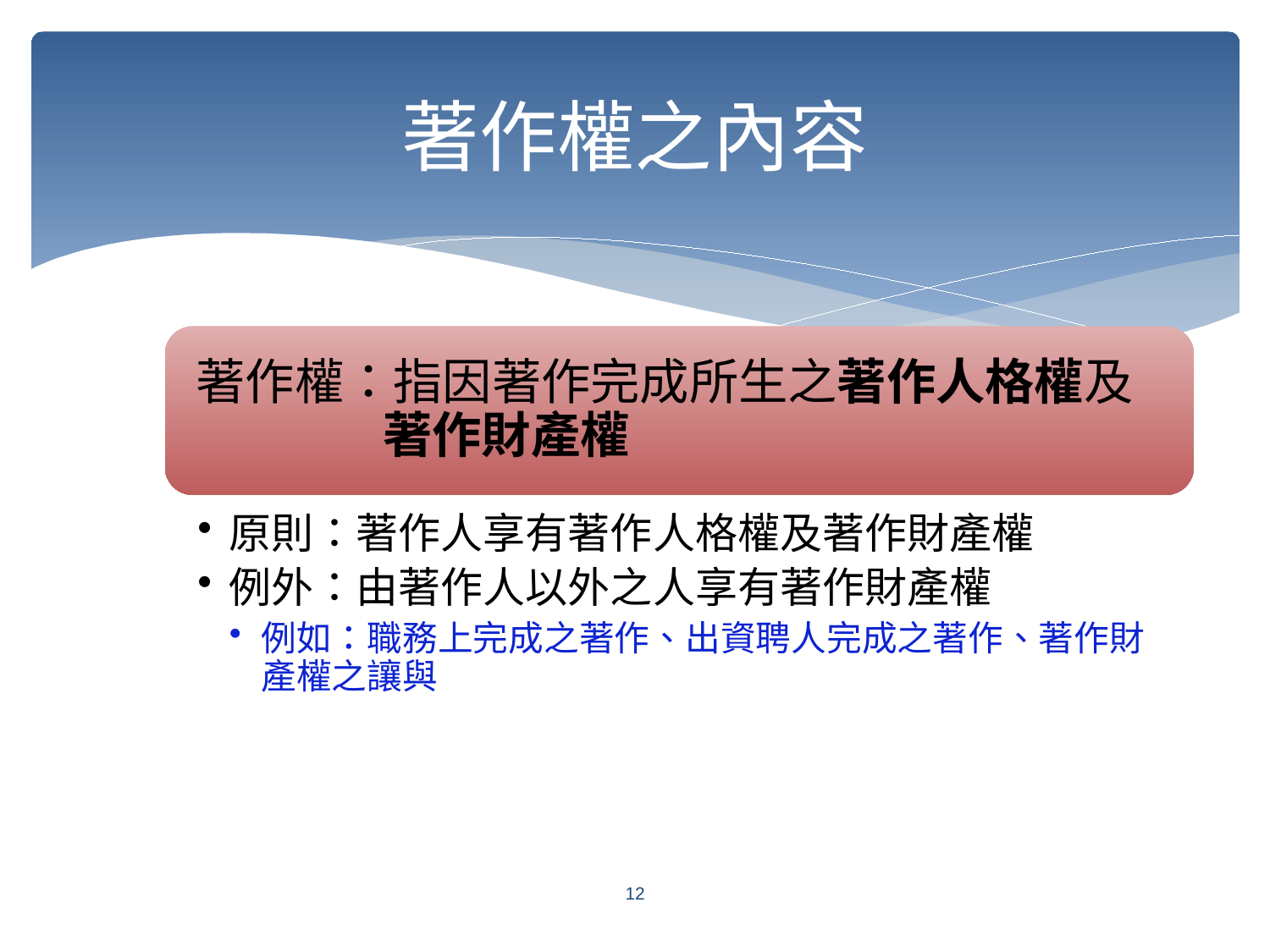

# 著作權之內容
著作權：指因著作完成所生之著作人格權及著作財產權
原則：著作人享有著作人格權及著作財產權
例外：由著作人以外之人享有著作財產權
例如：職務上完成之著作、出資聘人完成之著作、著作財產權之讓與
12